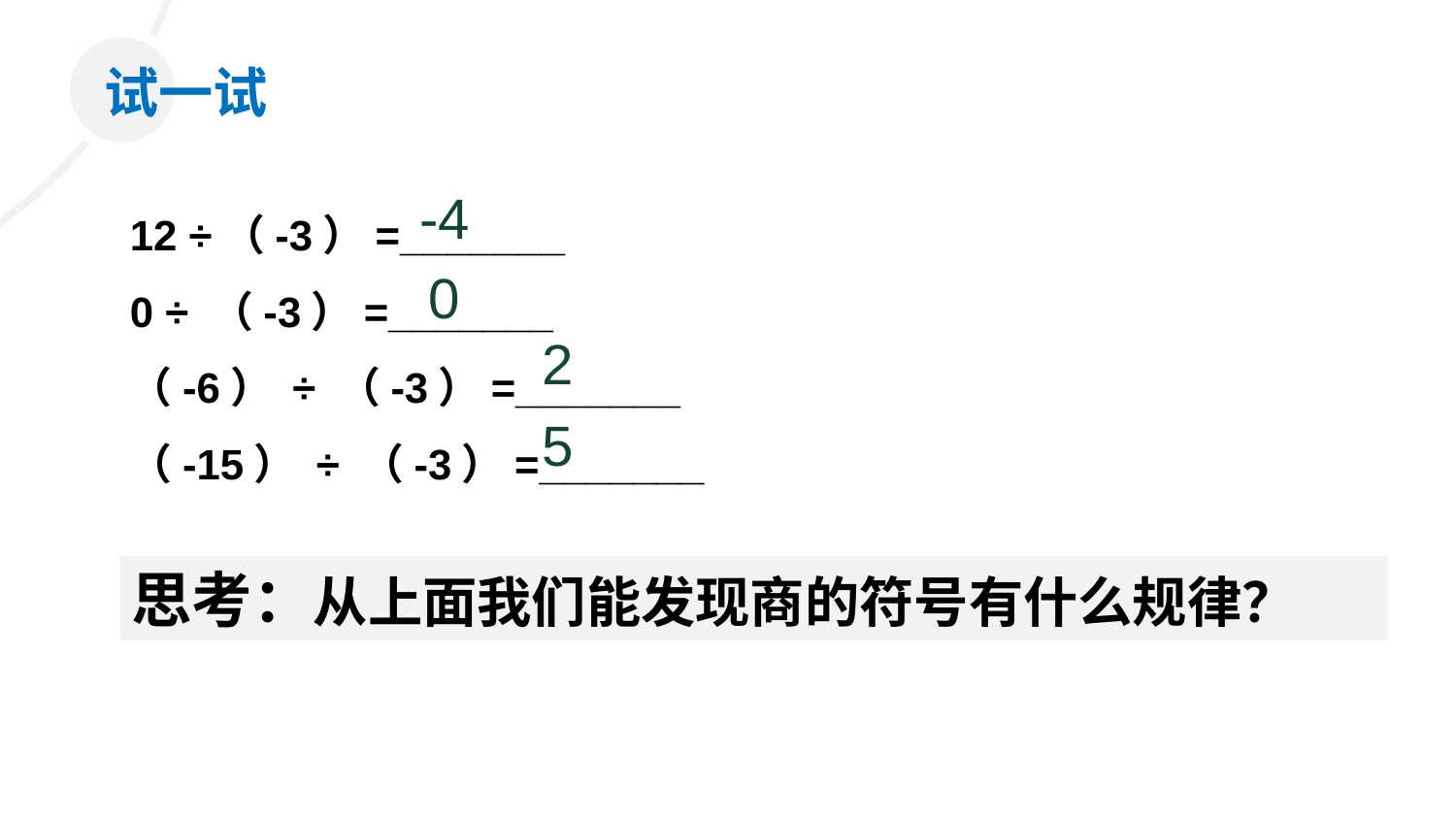

试一试
12 ÷（-3）=_______
0 ÷ （-3）=_______
（-6） ÷ （-3）=_______
（-15） ÷ （-3）=_______

-4
0
2
5
思考：从上面我们能发现商的符号有什么规律？